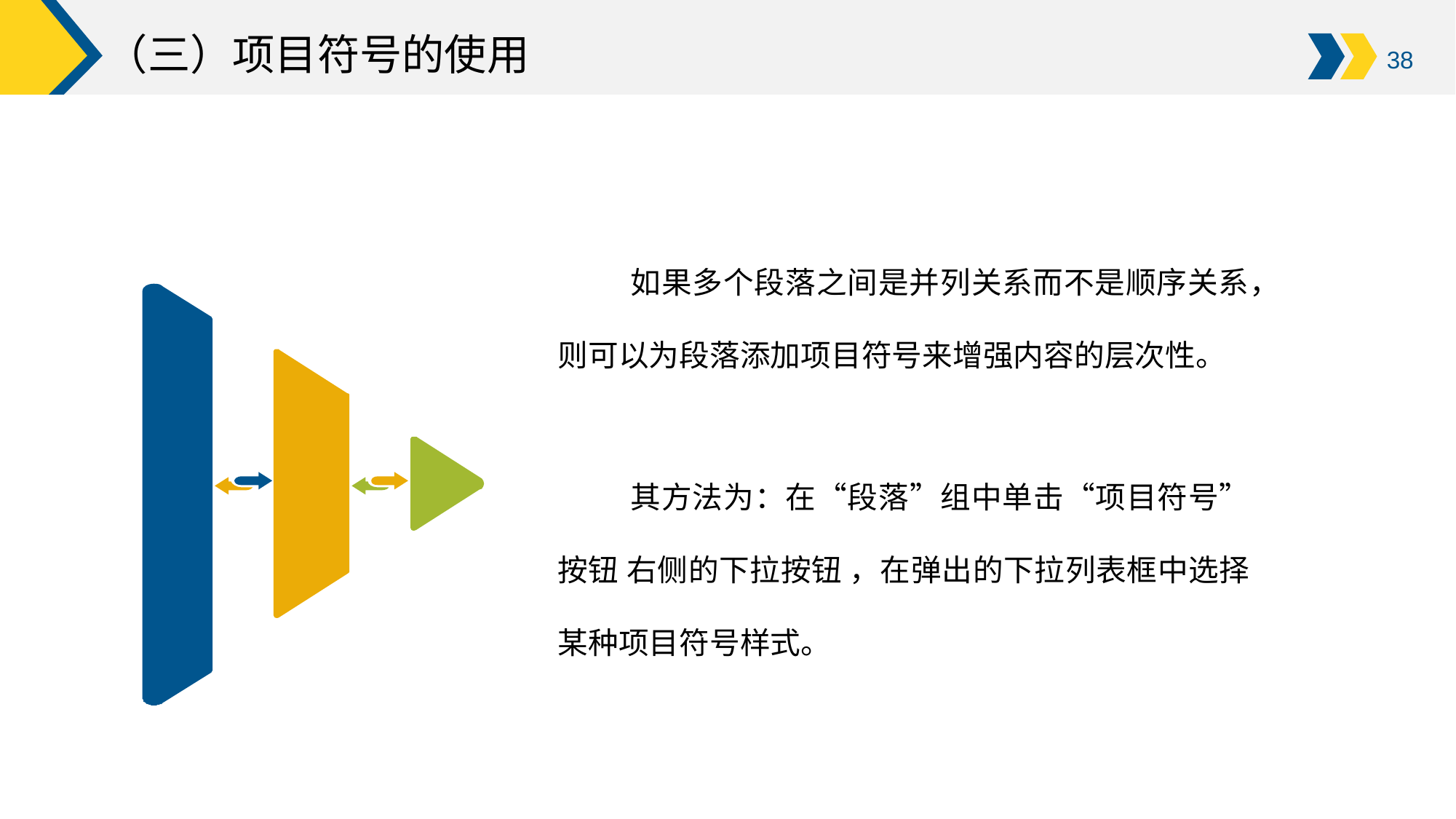

# （三）项目符号的使用
如果多个段落之间是并列关系而不是顺序关系，则可以为段落添加项目符号来增强内容的层次性。

其方法为：在“段落”组中单击“项目符号”按钮 右侧的下拉按钮 ，在弹出的下拉列表框中选择某种项目符号样式。